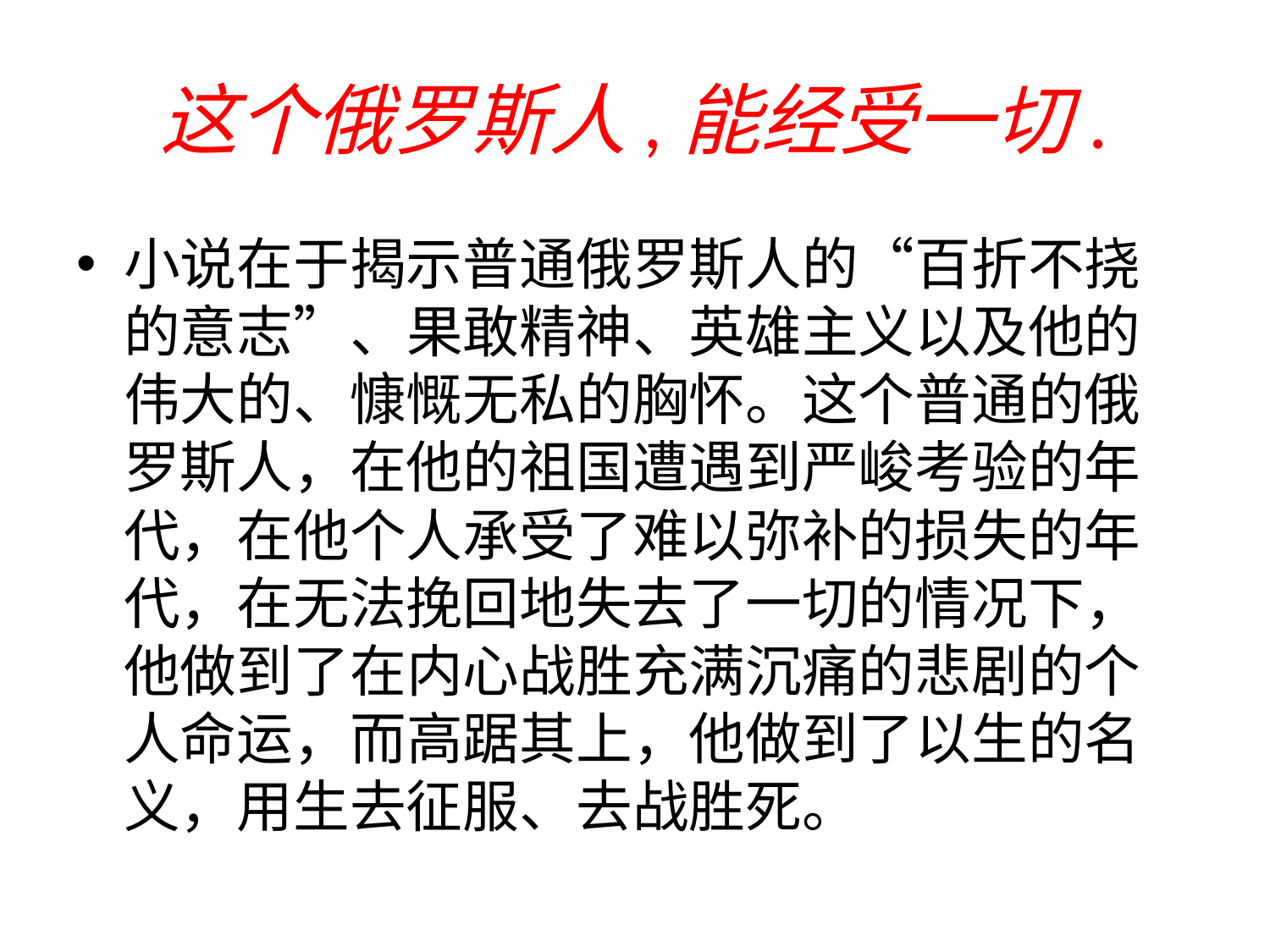

# 这个俄罗斯人,能经受一切.
小说在于揭示普通俄罗斯人的“百折不挠的意志”、果敢精神、英雄主义以及他的伟大的、慷慨无私的胸怀。这个普通的俄罗斯人，在他的祖国遭遇到严峻考验的年代，在他个人承受了难以弥补的损失的年代，在无法挽回地失去了一切的情况下，他做到了在内心战胜充满沉痛的悲剧的个人命运，而高踞其上，他做到了以生的名义，用生去征服、去战胜死。